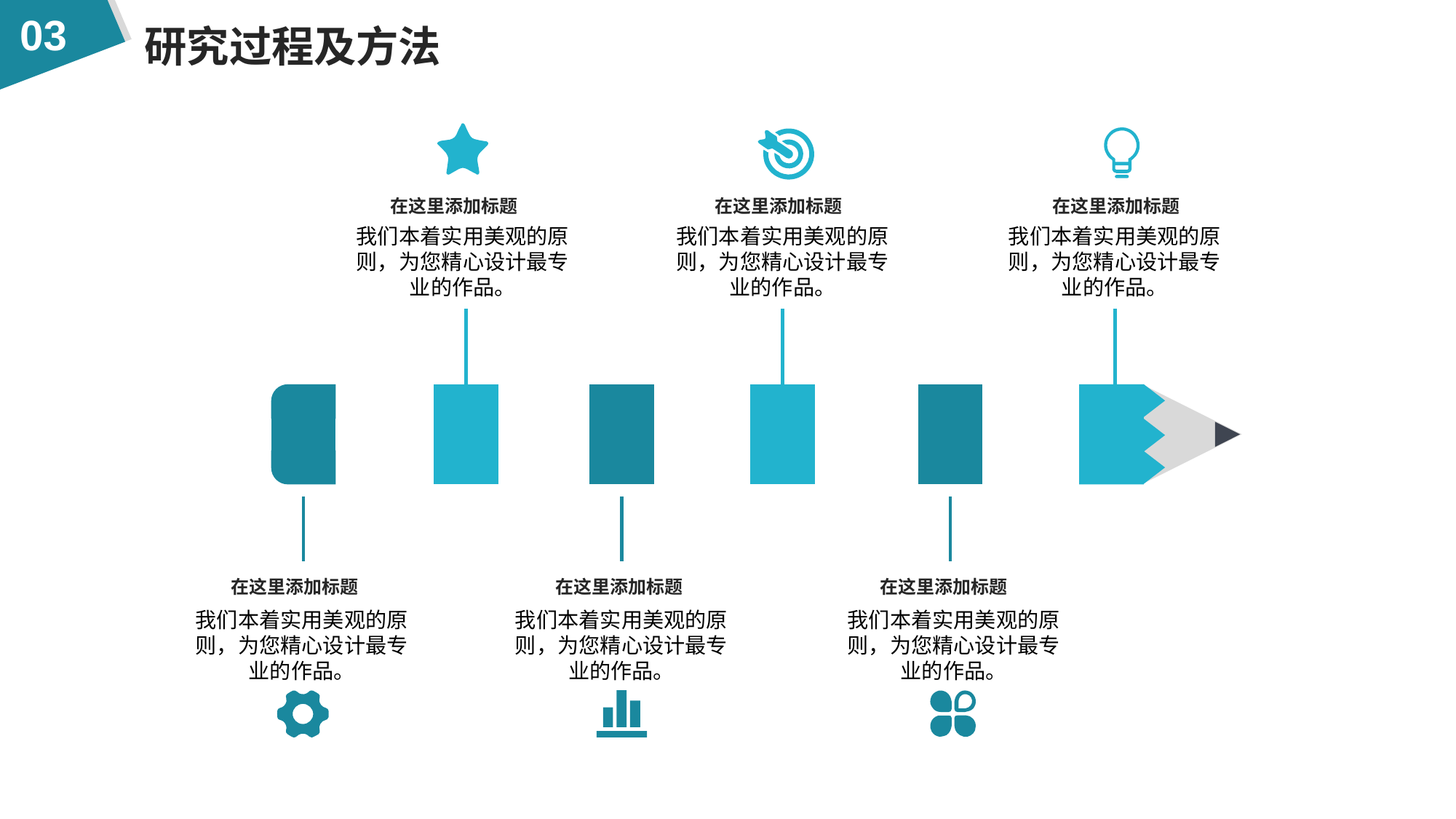

03
研究过程及方法

在这里添加标题
在这里添加标题
在这里添加标题
我们本着实用美观的原则，为您精心设计最专业的作品。
我们本着实用美观的原则，为您精心设计最专业的作品。
我们本着实用美观的原则，为您精心设计最专业的作品。

在这里添加标题
在这里添加标题
在这里添加标题
我们本着实用美观的原则，为您精心设计最专业的作品。
我们本着实用美观的原则，为您精心设计最专业的作品。
我们本着实用美观的原则，为您精心设计最专业的作品。